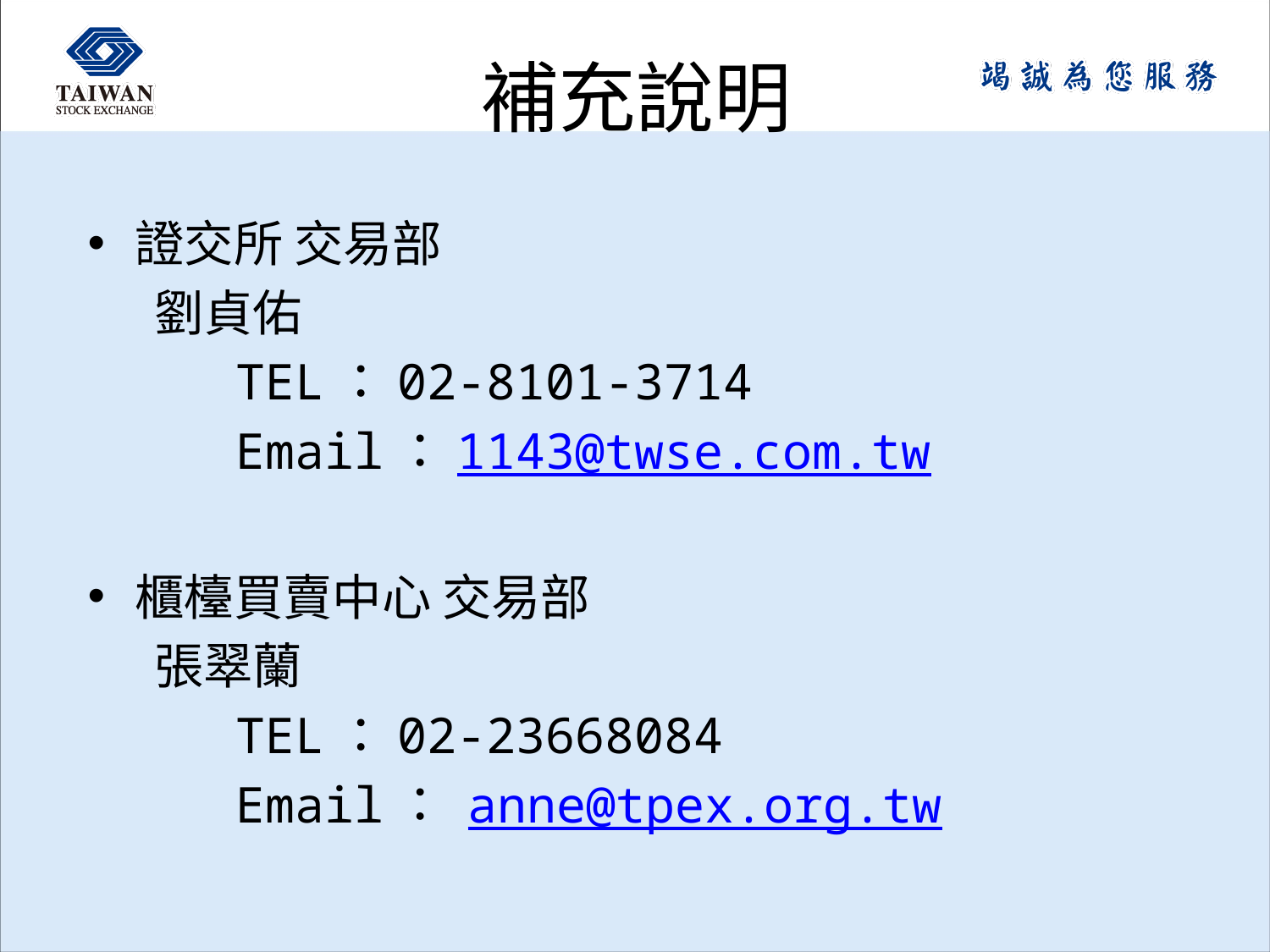

# 補充說明
證交所 交易部
     劉貞佑
     TEL：02-8101-3714
     Email：1143@twse.com.tw

櫃檯買賣中心 交易部
     張翠蘭
     TEL：02-23668084
     Email： anne@tpex.org.tw